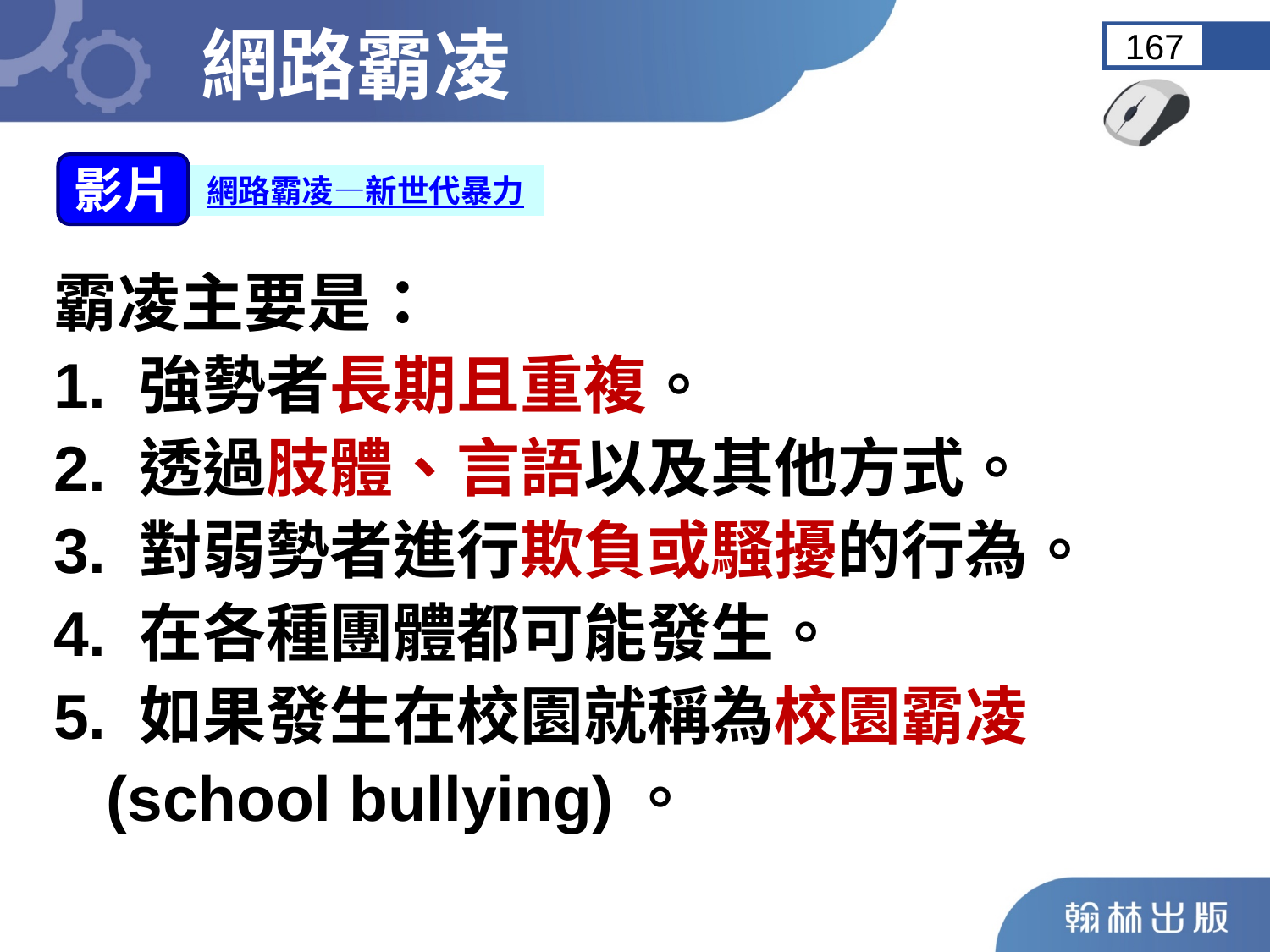

網路霸凌

167
影片
網路霸凌—新世代暴力
霸凌主要是：
1. 強勢者長期且重複。
2. 透過肢體、言語以及其他方式。
3. 對弱勢者進行欺負或騷擾的行為。
4. 在各種團體都可能發生。
5. 如果發生在校園就稱為校園霸凌
   (school bullying)。